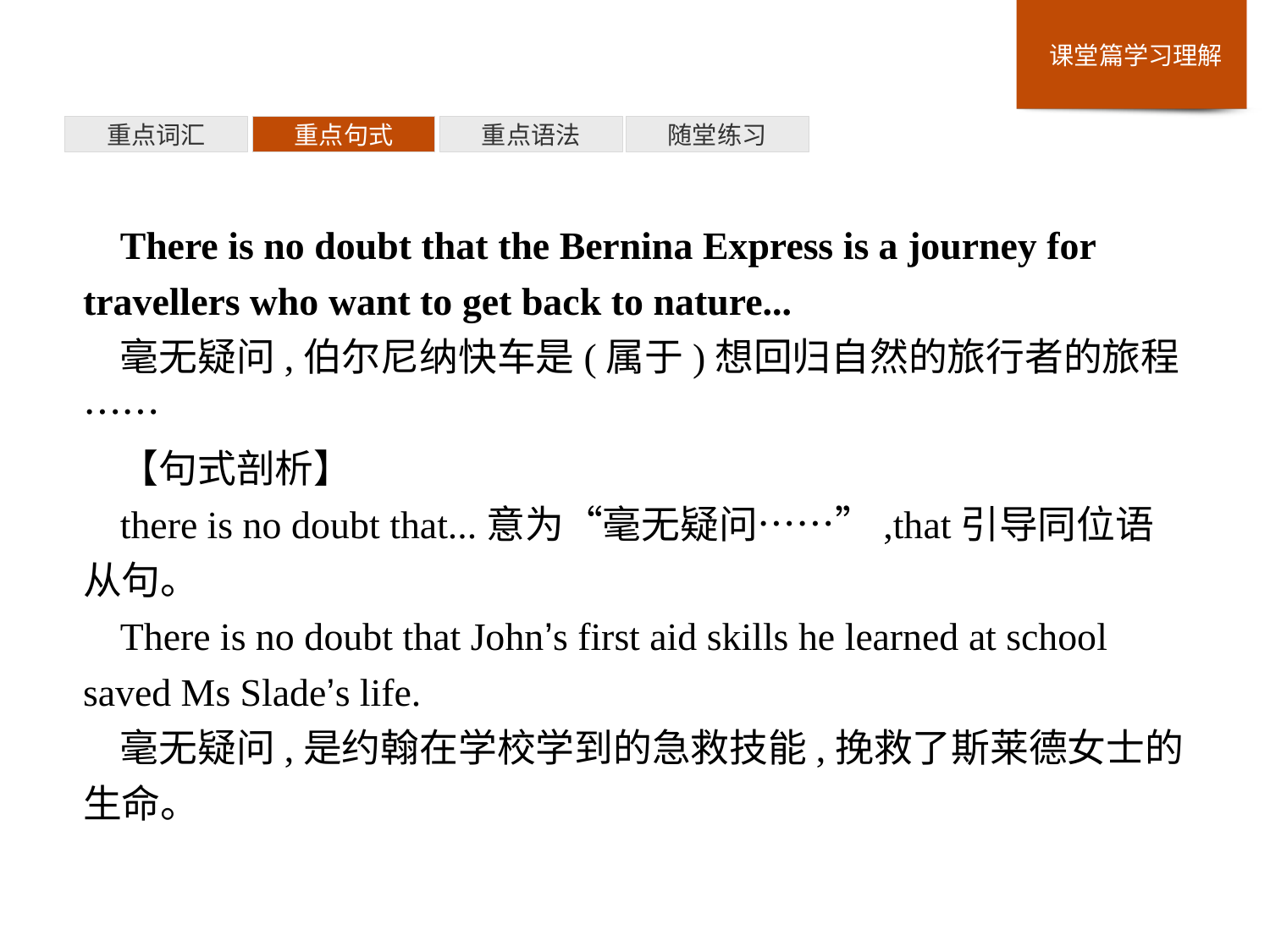

重点词汇
重点句式
重点语法
随堂练习
There is no doubt that the Bernina Express is a journey for travellers who want to get back to nature...
毫无疑问,伯尔尼纳快车是(属于)想回归自然的旅行者的旅程……
【句式剖析】
there is no doubt that...意为“毫无疑问……”,that引导同位语从句。
There is no doubt that John’s first aid skills he learned at school saved Ms Slade’s life.
毫无疑问,是约翰在学校学到的急救技能,挽救了斯莱德女士的生命。